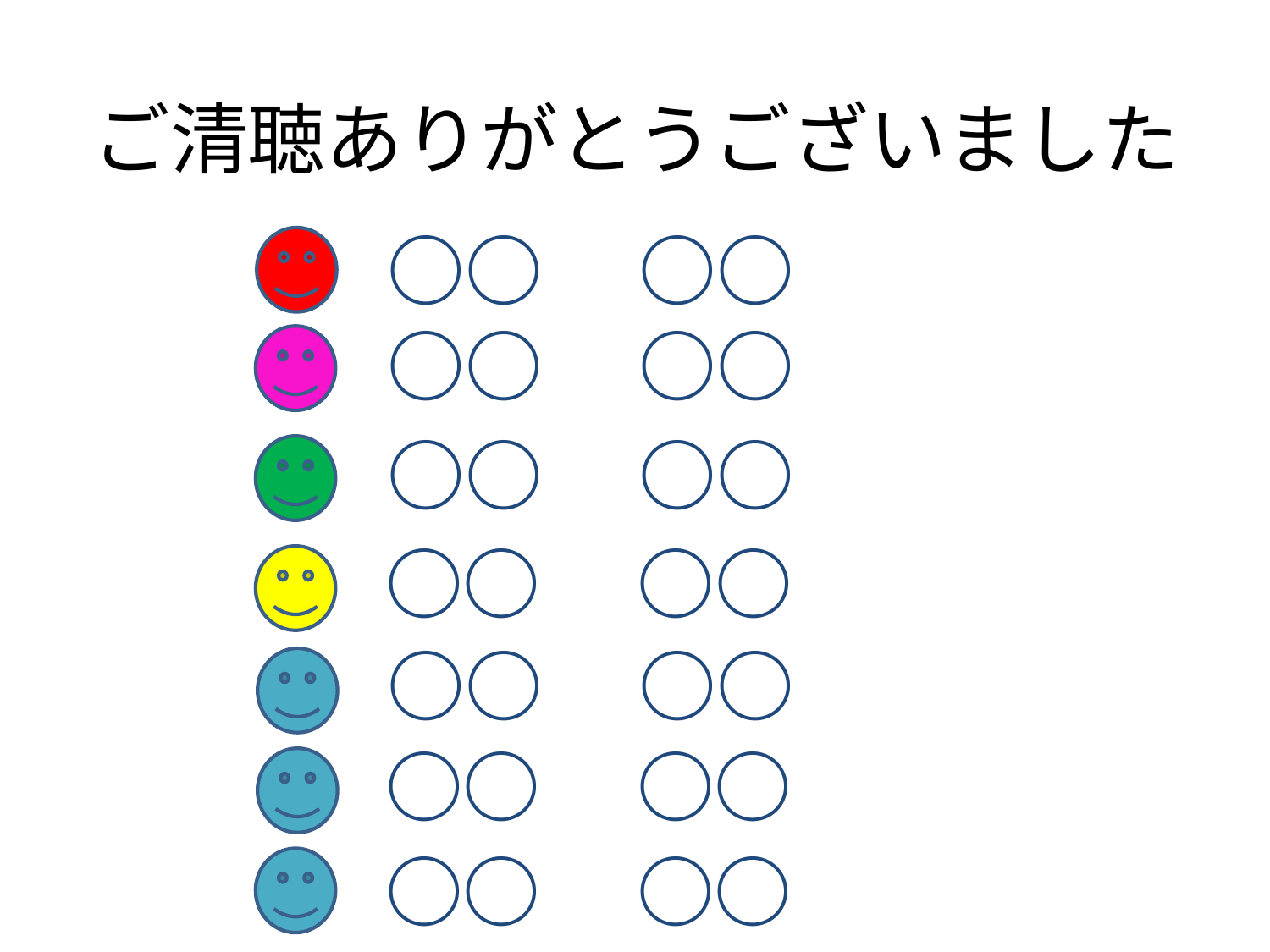

# ご清聴ありがとうございました
○○　○○

○○　○○

○○　○○

○○　○○

○○　○○

○○　○○

○○　○○